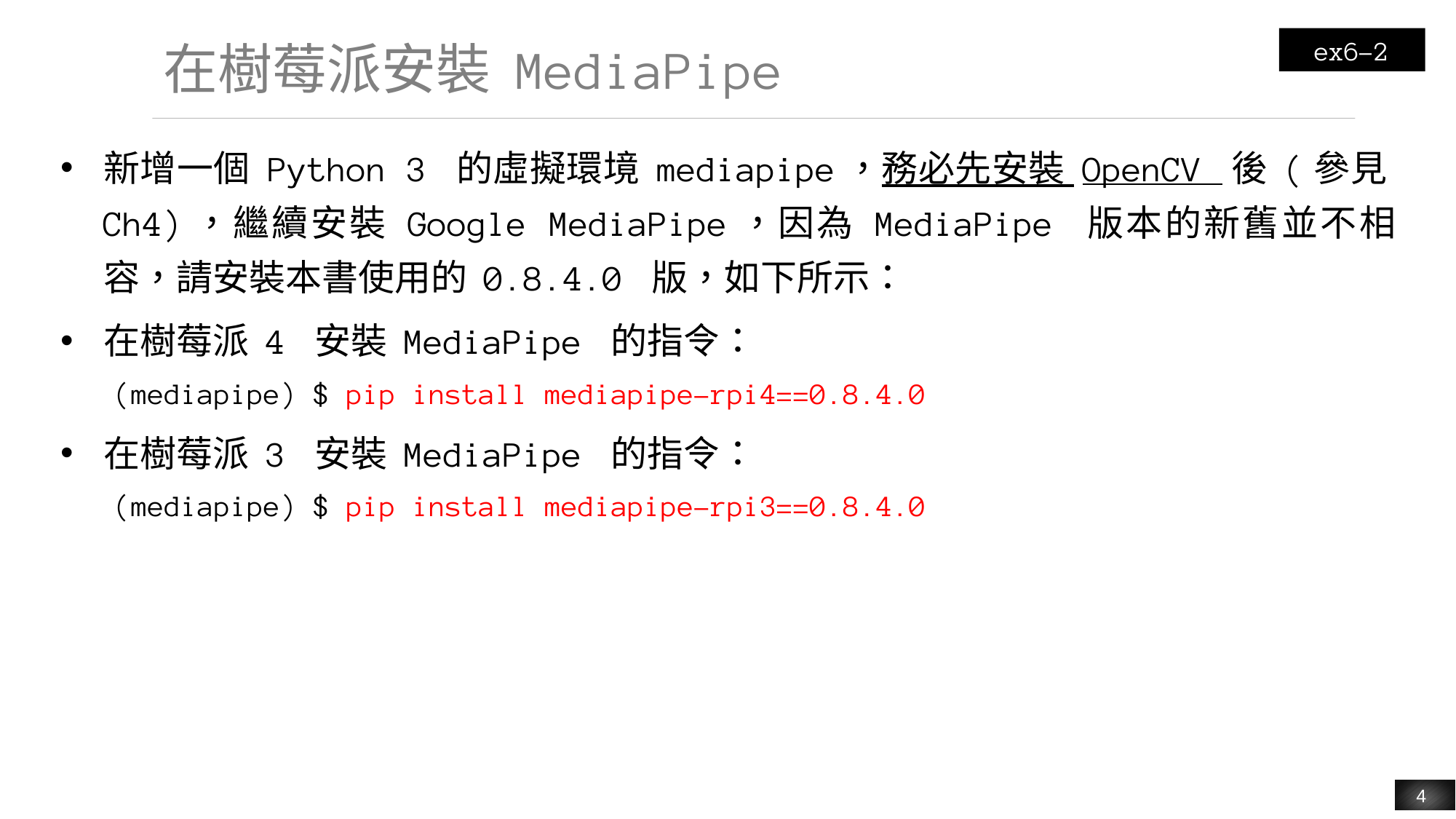

ex6-2
# 在樹莓派安裝 MediaPipe
新增一個 Python 3 的虛擬環境 mediapipe，務必先安裝 OpenCV 後 (參見Ch4)，繼續安裝 Google MediaPipe，因為 MediaPipe 版本的新舊並不相容，請安裝本書使用的 0.8.4.0 版，如下所示：
在樹莓派 4 安裝 MediaPipe 的指令：
(mediapipe) $ pip install mediapipe-rpi4==0.8.4.0
在樹莓派 3 安裝 MediaPipe 的指令：
(mediapipe) $ pip install mediapipe-rpi3==0.8.4.0